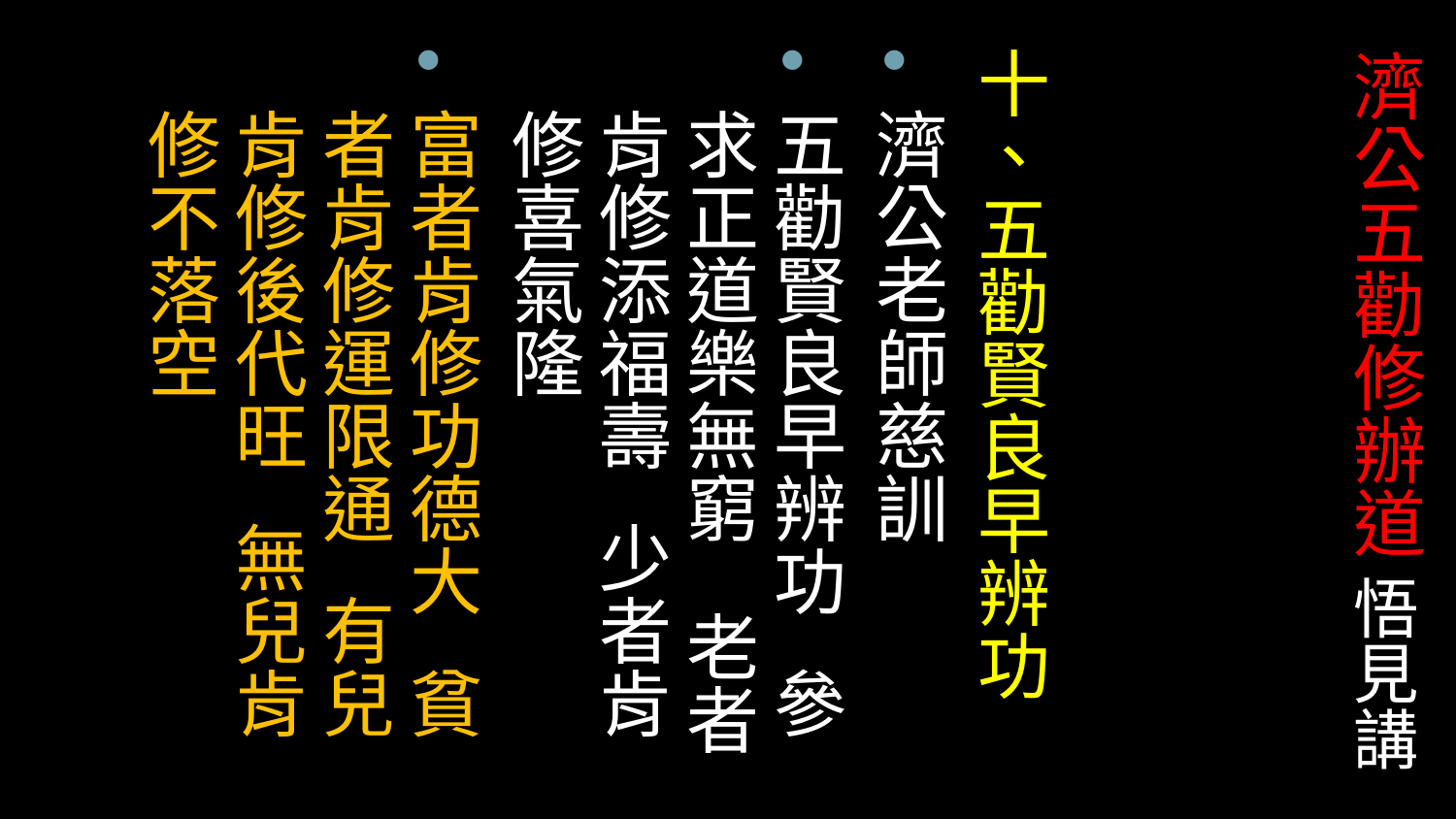

十、五勸賢良早辨功
濟公老師慈訓
五勸賢良早辨功   參求正道樂無窮    老者肯修添福壽   少者肯修喜氣隆
富者肯修功德大   貧者肯修運限通   有兒肯修後代旺   無兒肯修不落空

# 濟公五勸修辦道 悟見講